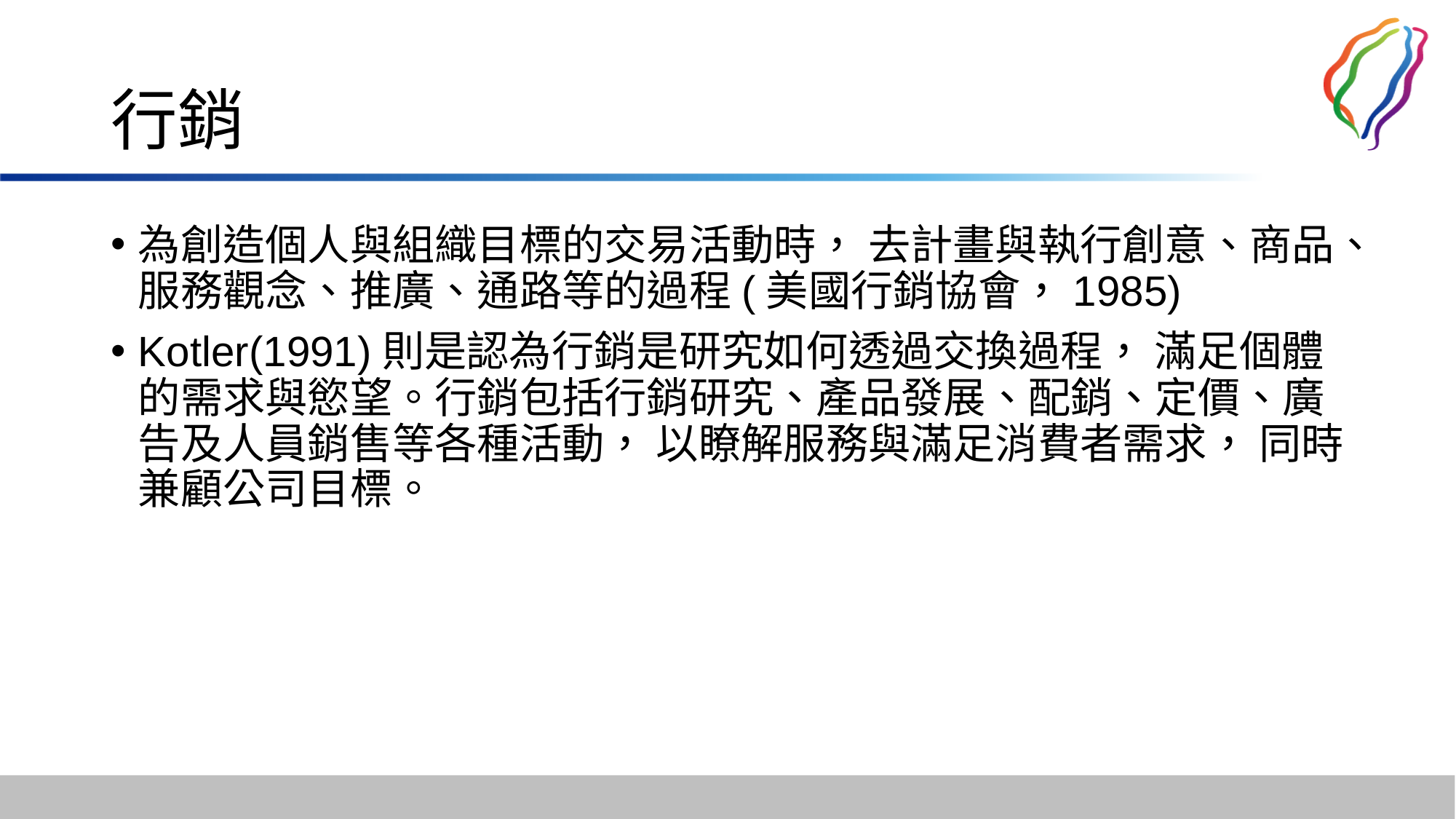

# 行銷
為創造個人與組織目標的交易活動時， 去計畫與執行創意、商品、服務觀念、推廣、通路等的過程(美國行銷協會，1985)
Kotler(1991)則是認為行銷是研究如何透過交換過程， 滿足個體的需求與慾望。行銷包括行銷研究、產品發展、配銷、定價、廣告及人員銷售等各種活動， 以瞭解服務與滿足消費者需求， 同時兼顧公司目標。